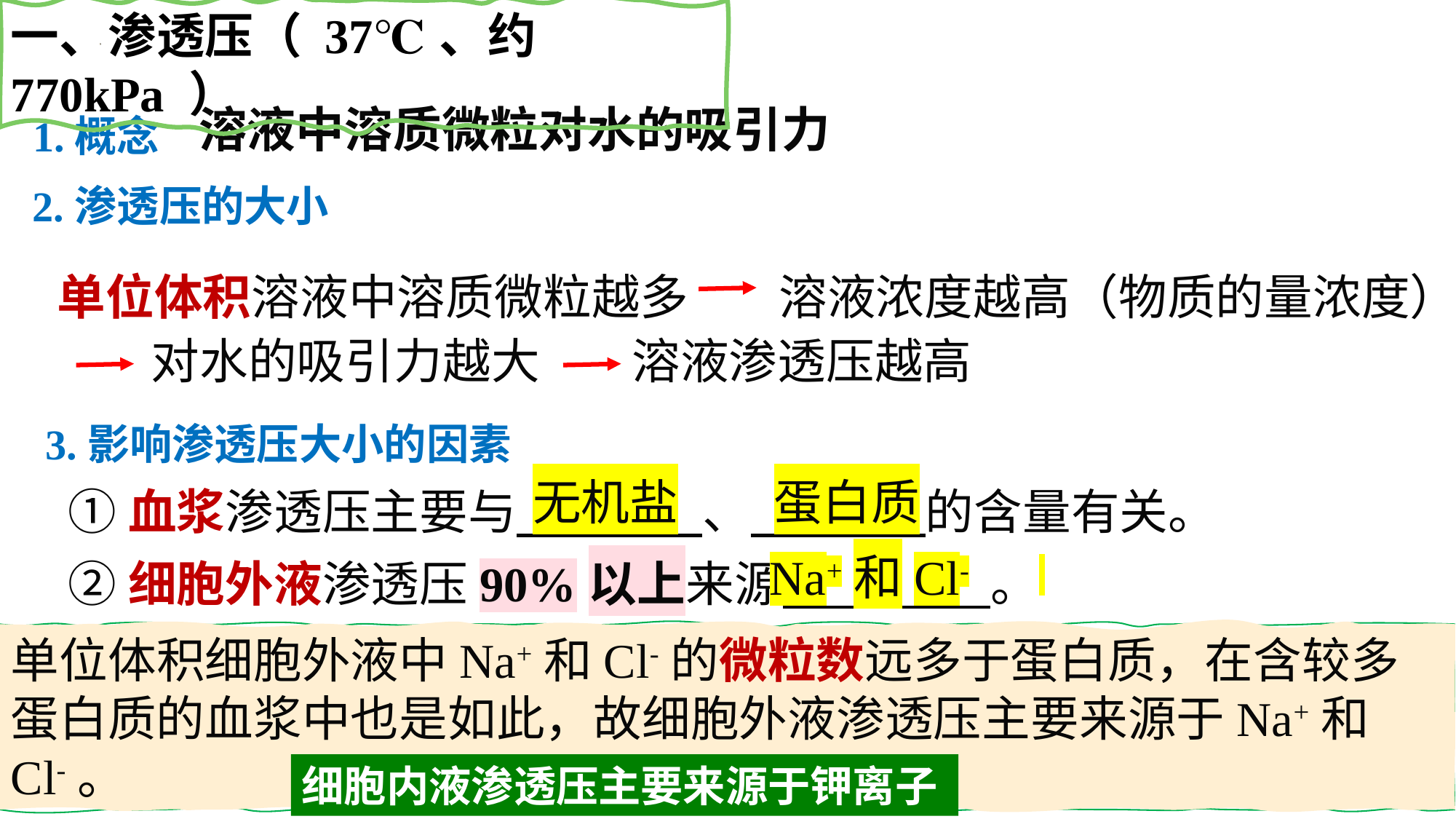

一、渗透压（ 37℃、约770kPa ）
1.概念
溶液中溶质微粒对水的吸引力
2.渗透压的大小
单位体积溶液中溶质微粒越多
溶液浓度越高（物质的量浓度）

对水的吸引力越大
溶液渗透压越高

3.影响渗透压大小的因素
蛋白质
无机盐
①血浆渗透压主要与                 、                的含量有关。
Na+和Cl-
②细胞外液渗透压90%以上来源                   。
单位体积细胞外液中Na+和Cl-的微粒数远多于蛋白质，在含较多蛋白质的血浆中也是如此，故细胞外液渗透压主要来源于Na+和Cl-。
细胞内液渗透压主要来源于钾离子